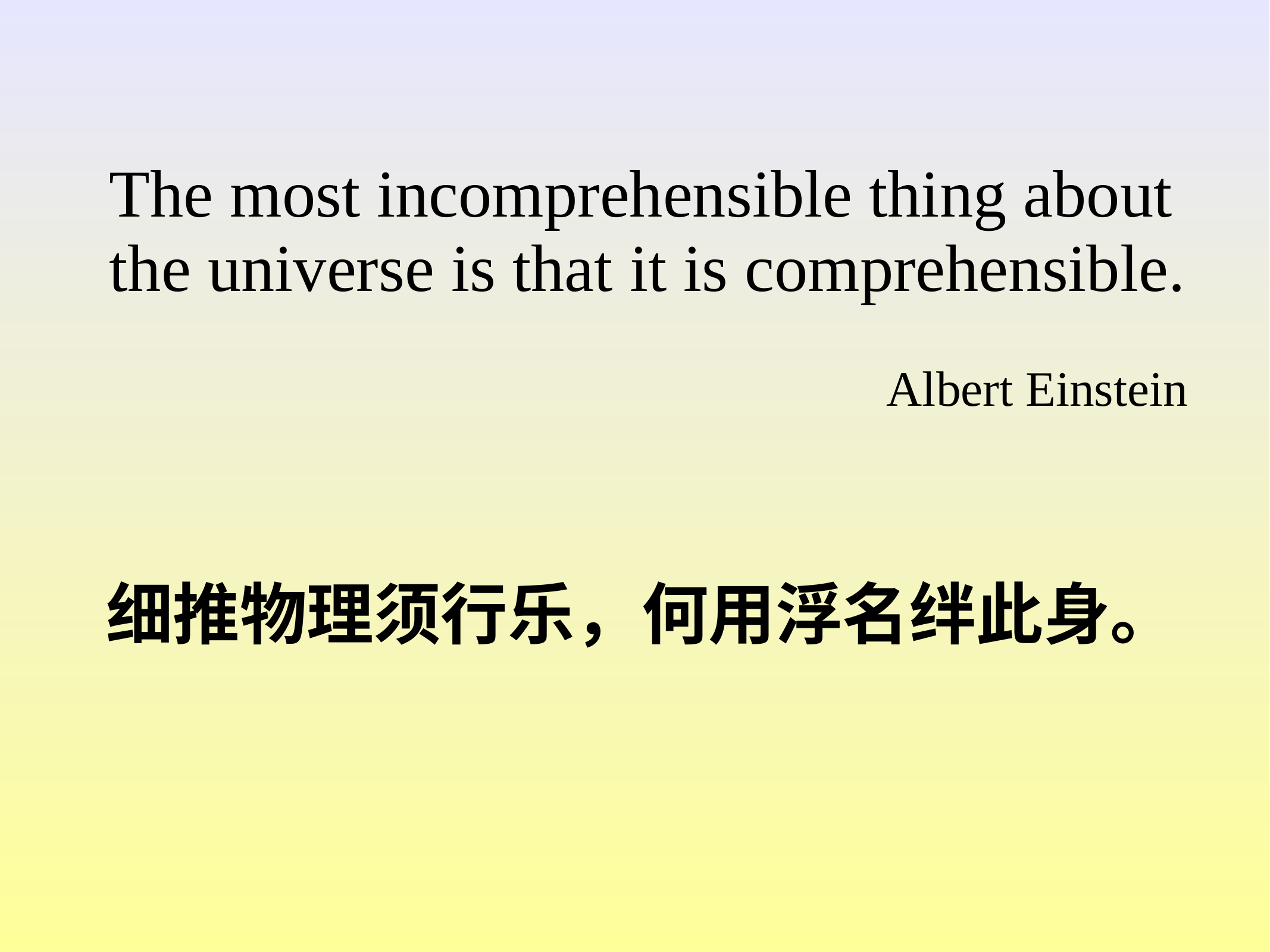

The most incomprehensible thing about the universe is that it is comprehensible.

Albert Einstein
细推物理须行乐，何用浮名绊此身。